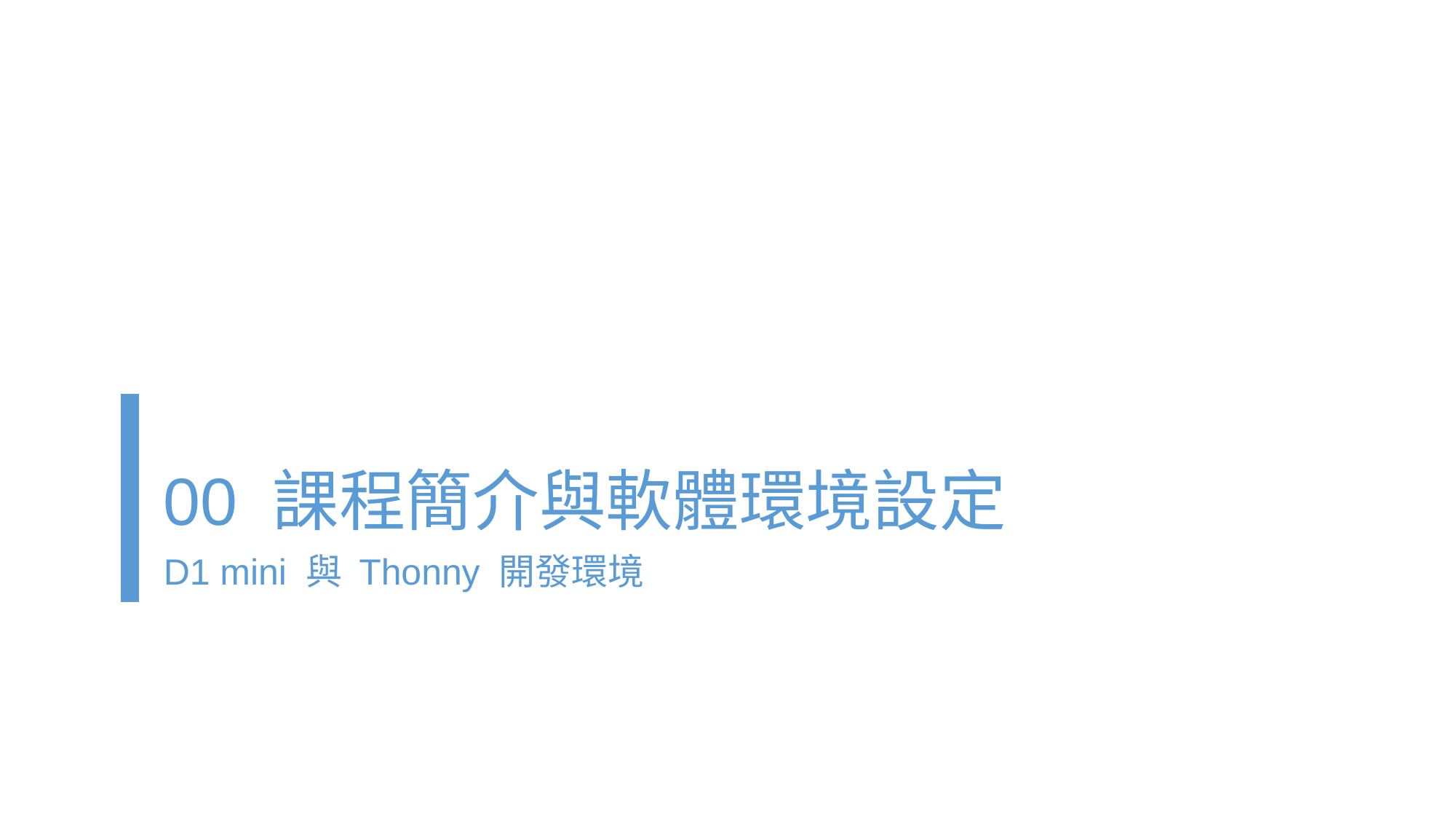

# 00 課程簡介與軟體環境設定
D1 mini 與 Thonny 開發環境